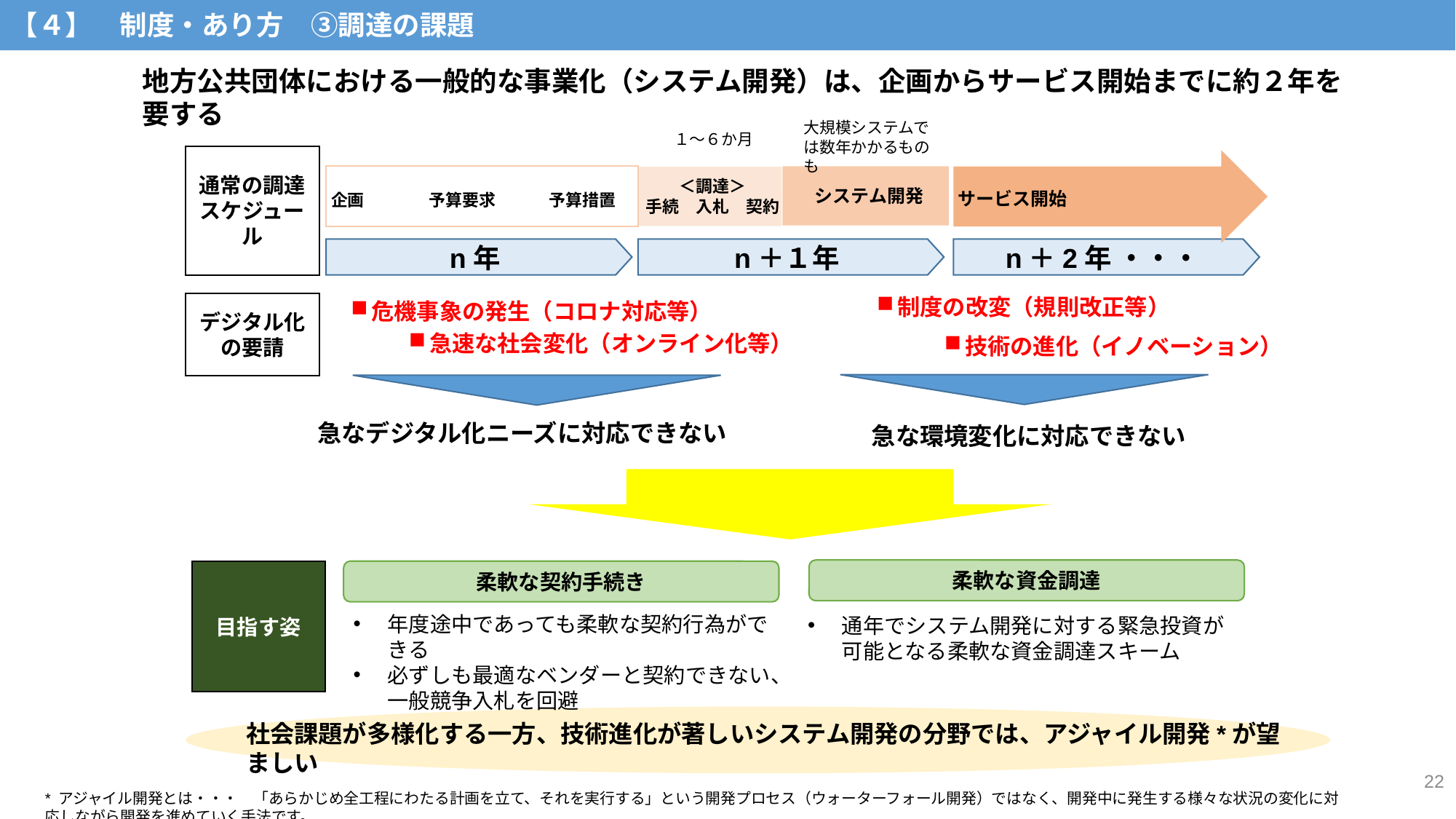

【４】　制度・あり方　③調達の課題
地方公共団体における一般的な事業化（システム開発）は、企画からサービス開始までに約２年を要する
大規模システムでは数年かかるものも
１～６か月
通常の調達
スケジュール

＜調達＞
手続　入札　契約
システム開発
サービス開始
企画
予算要求
予算措置
n＋１年
n＋2年 ・・・
n年
制度の改変（規則改正等）
危機事象の発生（コロナ対応等）
デジタル化
の要請
急速な社会変化（オンライン化等）
技術の進化（イノベーション）

急なデジタル化ニーズに対応できない
急な環境変化に対応できない

柔軟な資金調達
目指す姿
柔軟な契約手続き
年度途中であっても柔軟な契約行為ができる
必ずしも最適なベンダーと契約できない、一般競争入札を回避
通年でシステム開発に対する緊急投資が可能となる柔軟な資金調達スキーム

社会課題が多様化する一方、技術進化が著しいシステム開発の分野では、アジャイル開発*が望ましい
22
* アジャイル開発とは・・・　「あらかじめ全工程にわたる計画を立て、それを実行する」という開発プロセス（ウォーターフォール開発）ではなく、開発中に発生する様々な状況の変化に対応しながら開発を進めていく手法です。